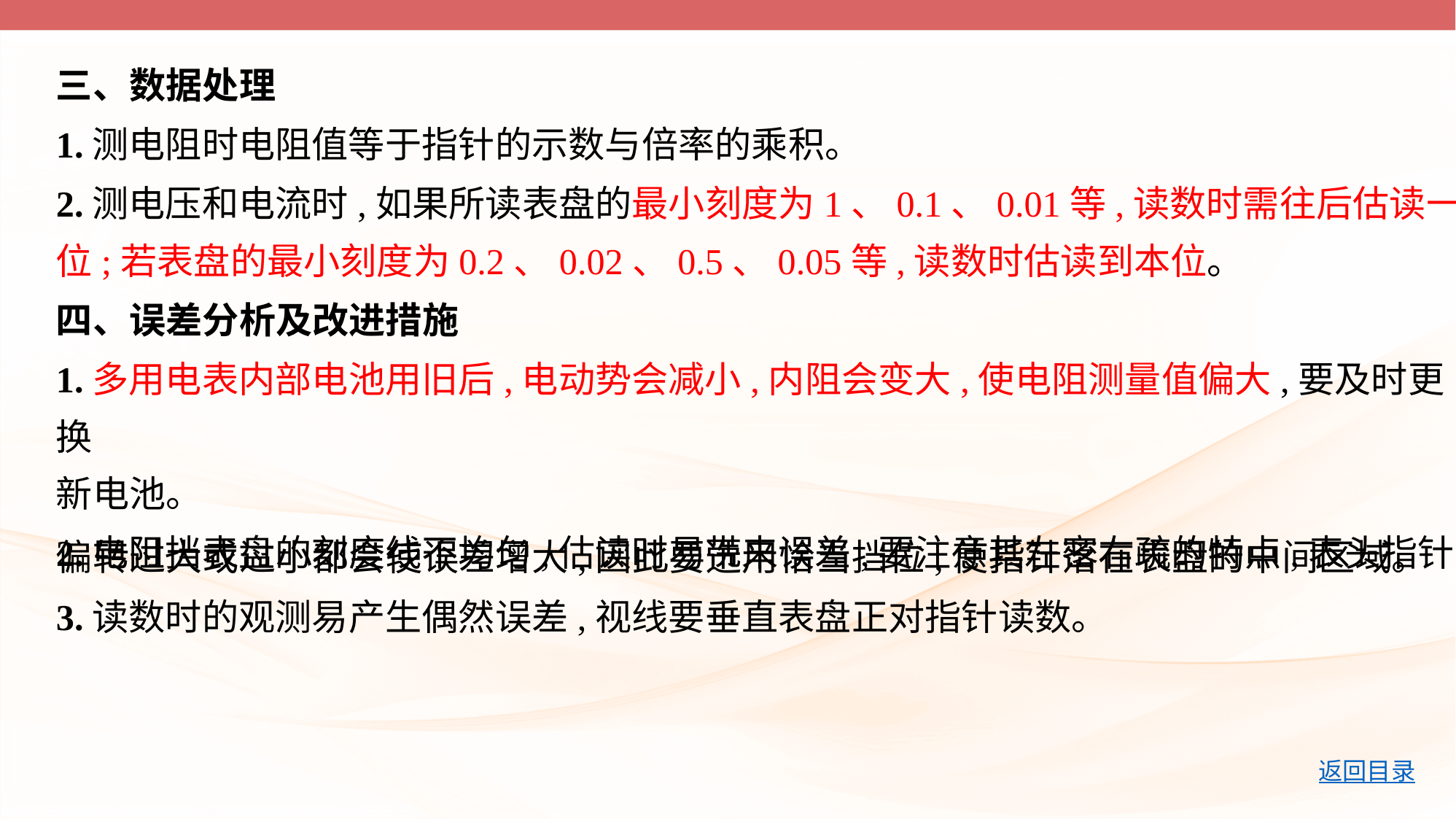

三、数据处理
1.测电阻时电阻值等于指针的示数与倍率的乘积。
2.测电压和电流时,如果所读表盘的最小刻度为1、0.1、0.01等,读数时需往后估读一
位;若表盘的最小刻度为0.2、0.02、0.5、0.05等,读数时估读到本位。
四、误差分析及改进措施
1.多用电表内部电池用旧后,电动势会减小,内阻会变大,使电阻测量值偏大,要及时更换
新电池。
2.电阻挡表盘的刻度线不均匀,估读时易带来误差,要注意其左密右疏的特点,表头指针
偏转过大或过小都会使误差增大,因此要选用恰当挡位,使指针落在表盘的中间区域。
3.读数时的观测易产生偶然误差,视线要垂直表盘正对指针读数。